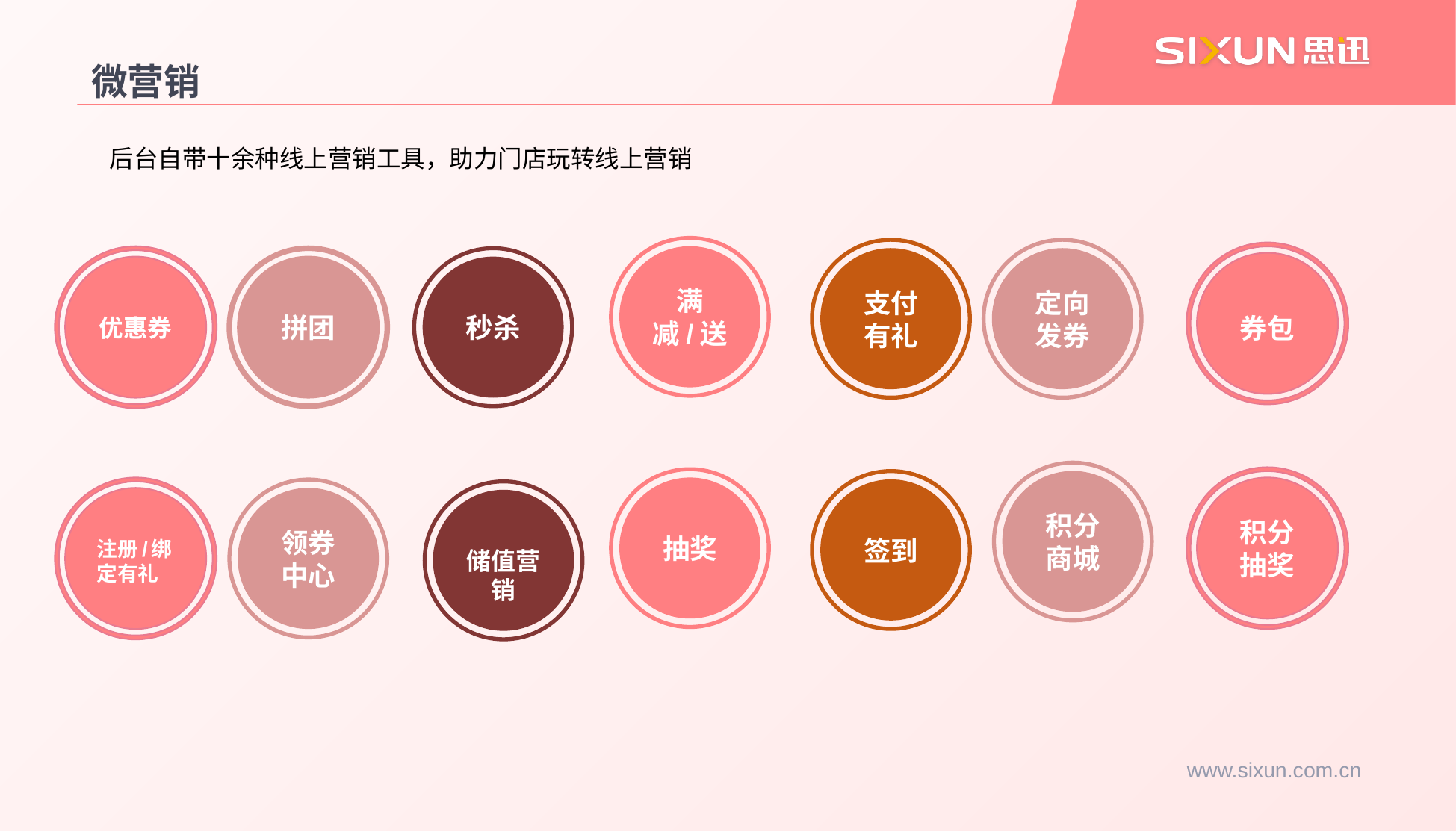

微营销
后台自带十余种线上营销工具，助力门店玩转线上营销

满减/送

支付
有礼

定向发券

券包

优惠券

拼团

秒杀

积分商城

抽奖

积分抽奖

签到

注册/绑定有礼

领券中心

储值营销